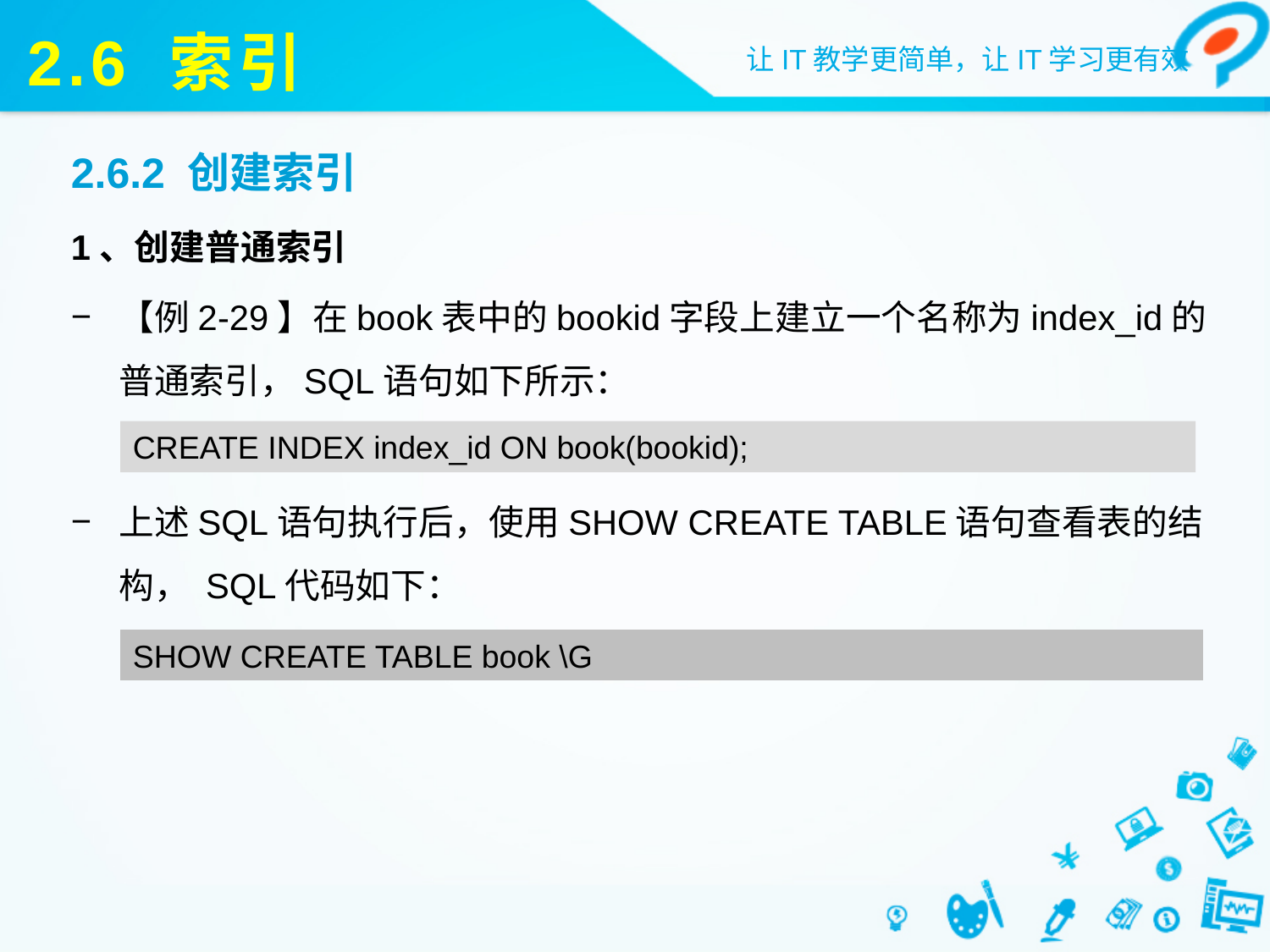

# 2.6 索引
2.6.2 创建索引
1、创建普通索引
【例2-29】在book表中的bookid字段上建立一个名称为index_id的普通索引，SQL语句如下所示：

上述SQL语句执行后，使用SHOW CREATE TABLE语句查看表的结构， SQL代码如下：

CREATE INDEX index_id ON book(bookid);
SHOW CREATE TABLE book \G